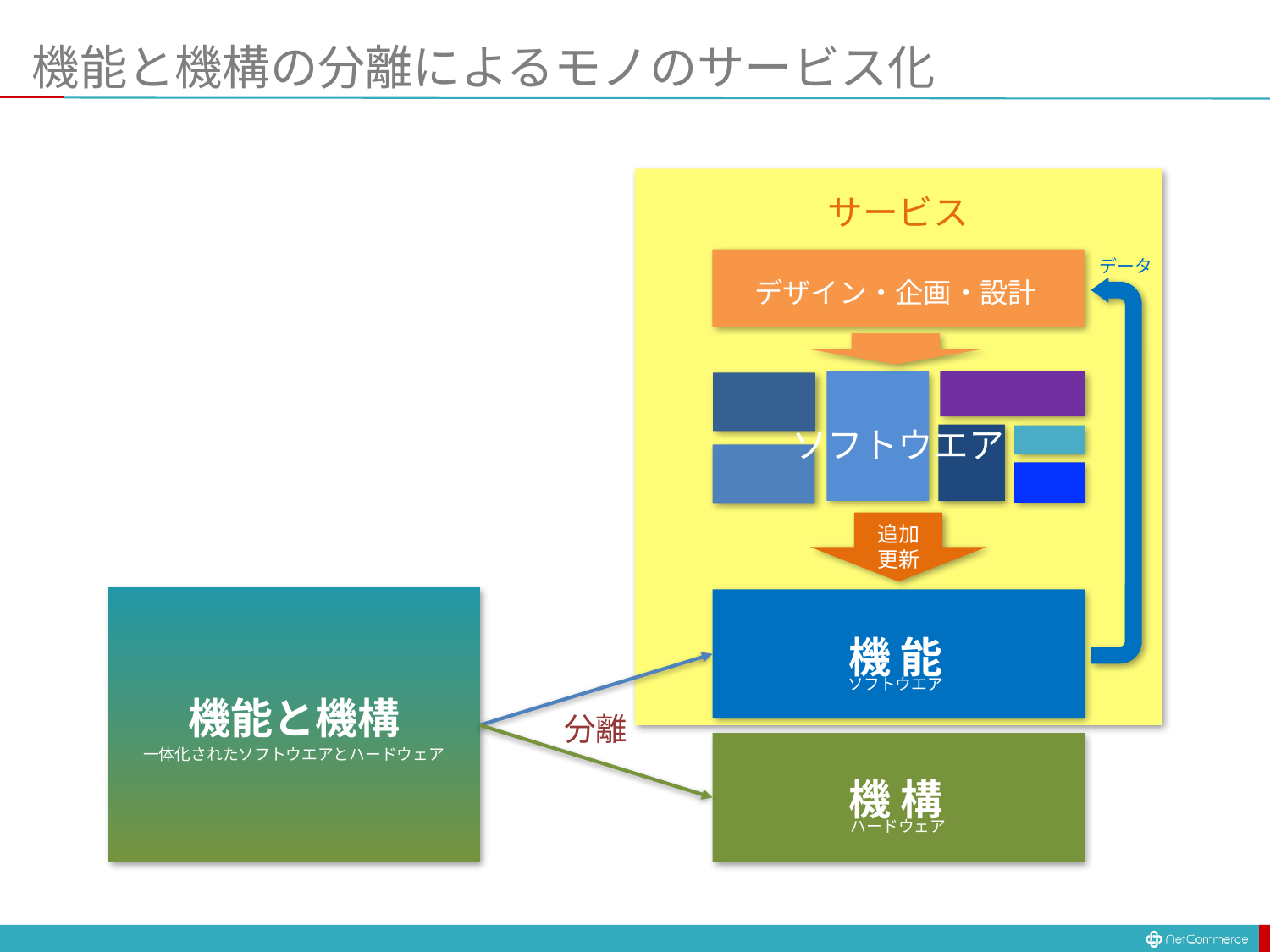

# 機能と機構の分離によるモノのサービス化

サービス

データ
デザイン・企画・設計

ソフトウエア

追加
更新

機 能
ソフトウエア
分離

機 構
ハードウェア
機能と機構
一体化されたソフトウエアとハードウェア